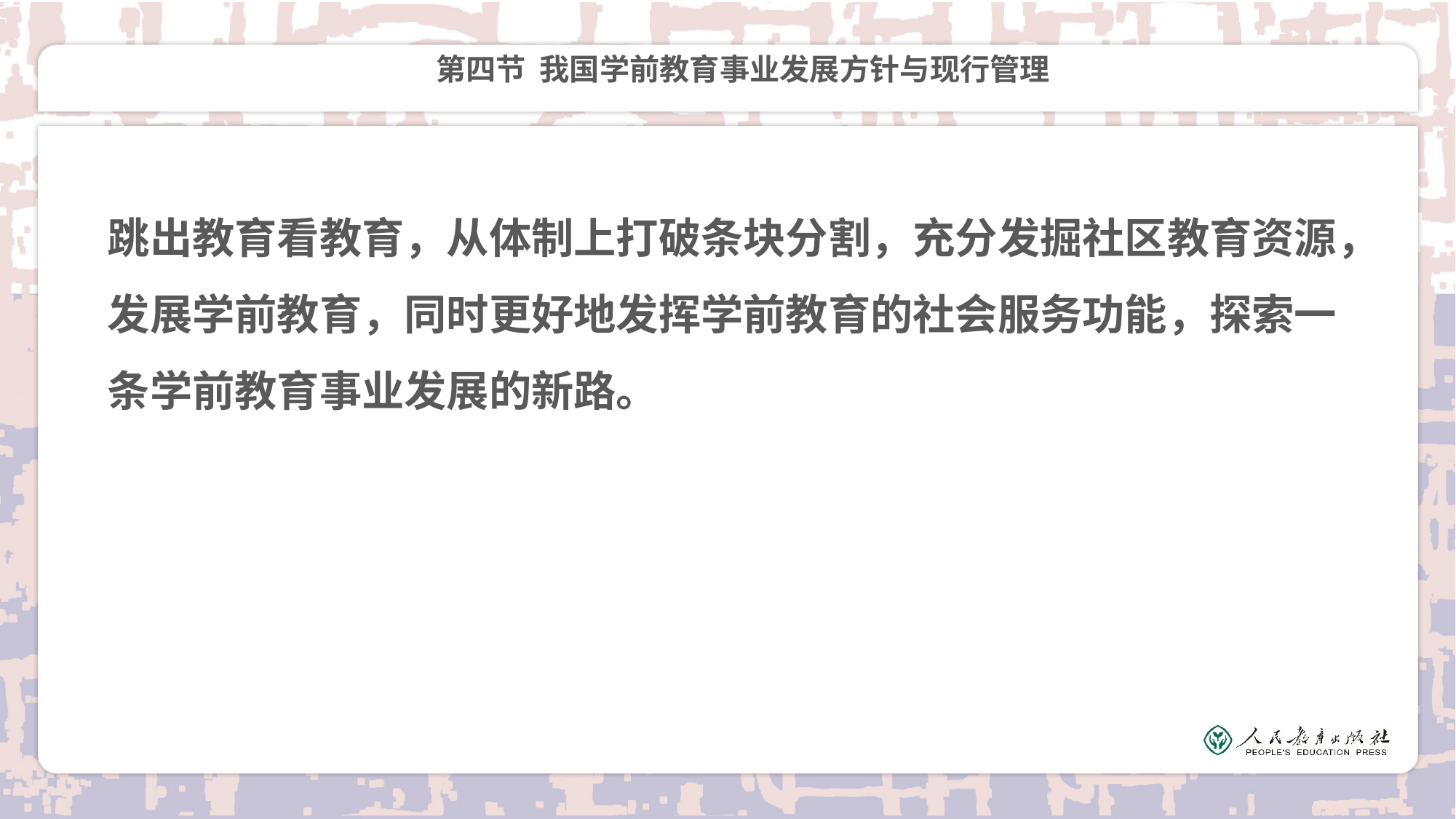

# 第四节  我国学前教育事业发展方针与现行管理
跳出教育看教育，从体制上打破条块分割，充分发掘社区教育资源，发展学前教育，同时更好地发挥学前教育的社会服务功能，探索一条学前教育事业发展的新路。